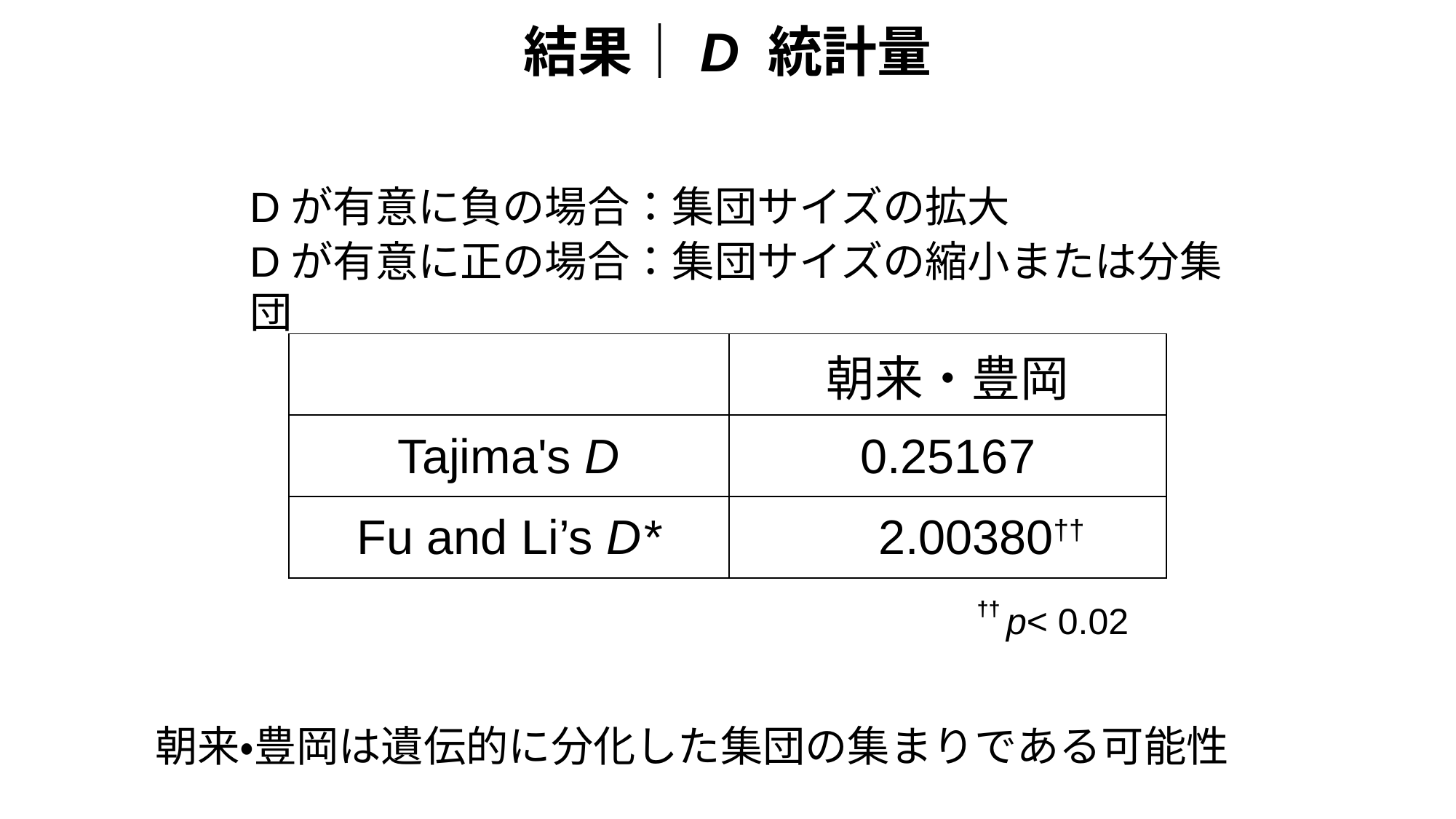

結果｜D 統計量
Dが有意に負の場合：集団サイズの拡大
Dが有意に正の場合：集団サイズの縮小または分集団
|  | 朝来・豊岡 |
| --- | --- |
| Tajima's D | 0.25167 |
| Fu and Li’s D\* | 2.00380†† |
†† p< 0.02
朝来・豊岡は遺伝的に分化した集団の集まりである可能性